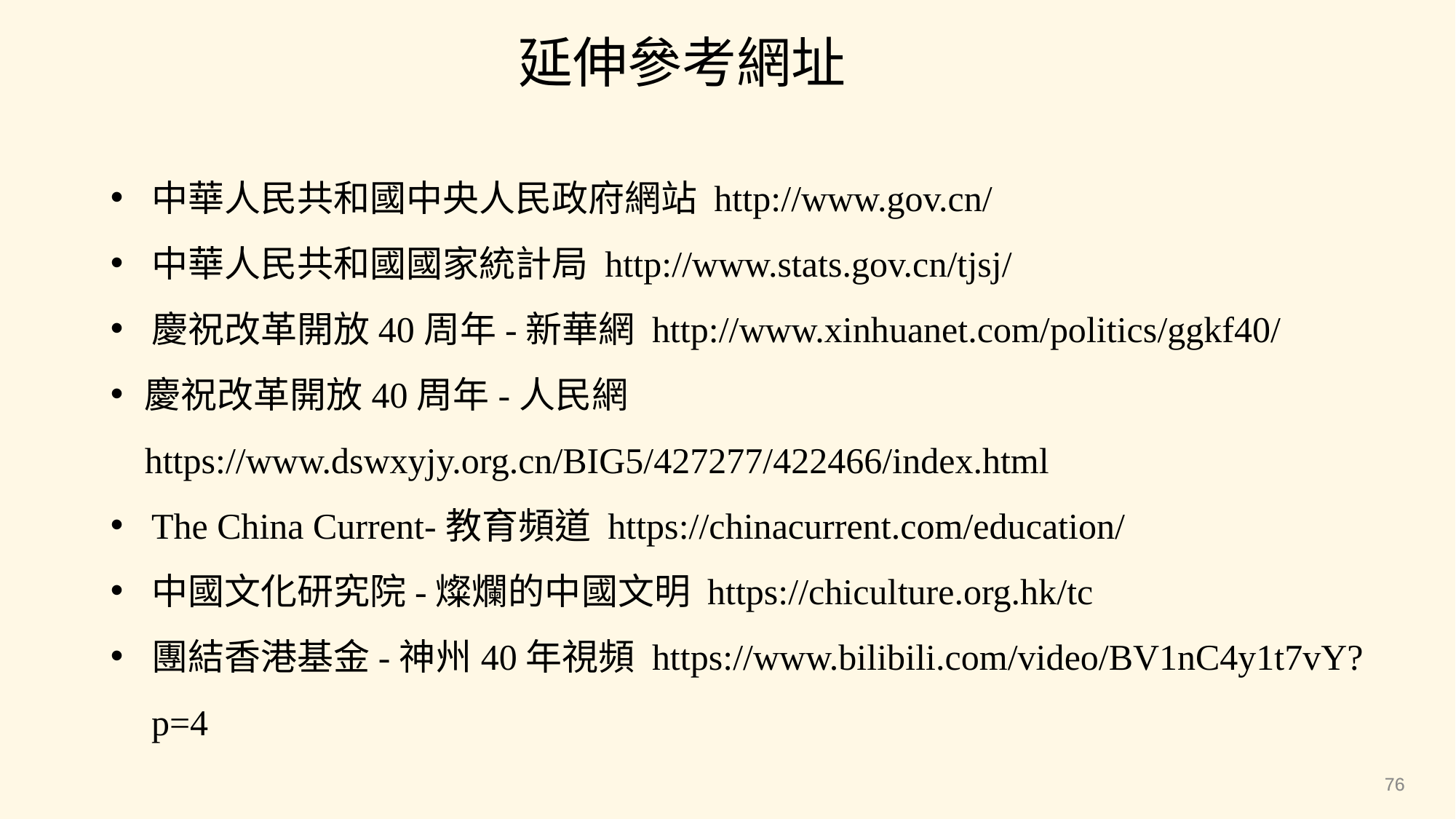

延伸參考網址
中華人民共和國中央人民政府網站 http://www.gov.cn/
中華人民共和國國家統計局 http://www.stats.gov.cn/tjsj/
慶祝改革開放40周年-新華網 http://www.xinhuanet.com/politics/ggkf40/
慶祝改革開放40周年-人民網 https://www.dswxyjy.org.cn/BIG5/427277/422466/index.html
The China Current-教育頻道 https://chinacurrent.com/education/
中國文化研究院-燦爛的中國文明 https://chiculture.org.hk/tc
團結香港基金-神州40年視頻 https://www.bilibili.com/video/BV1nC4y1t7vY?p=4